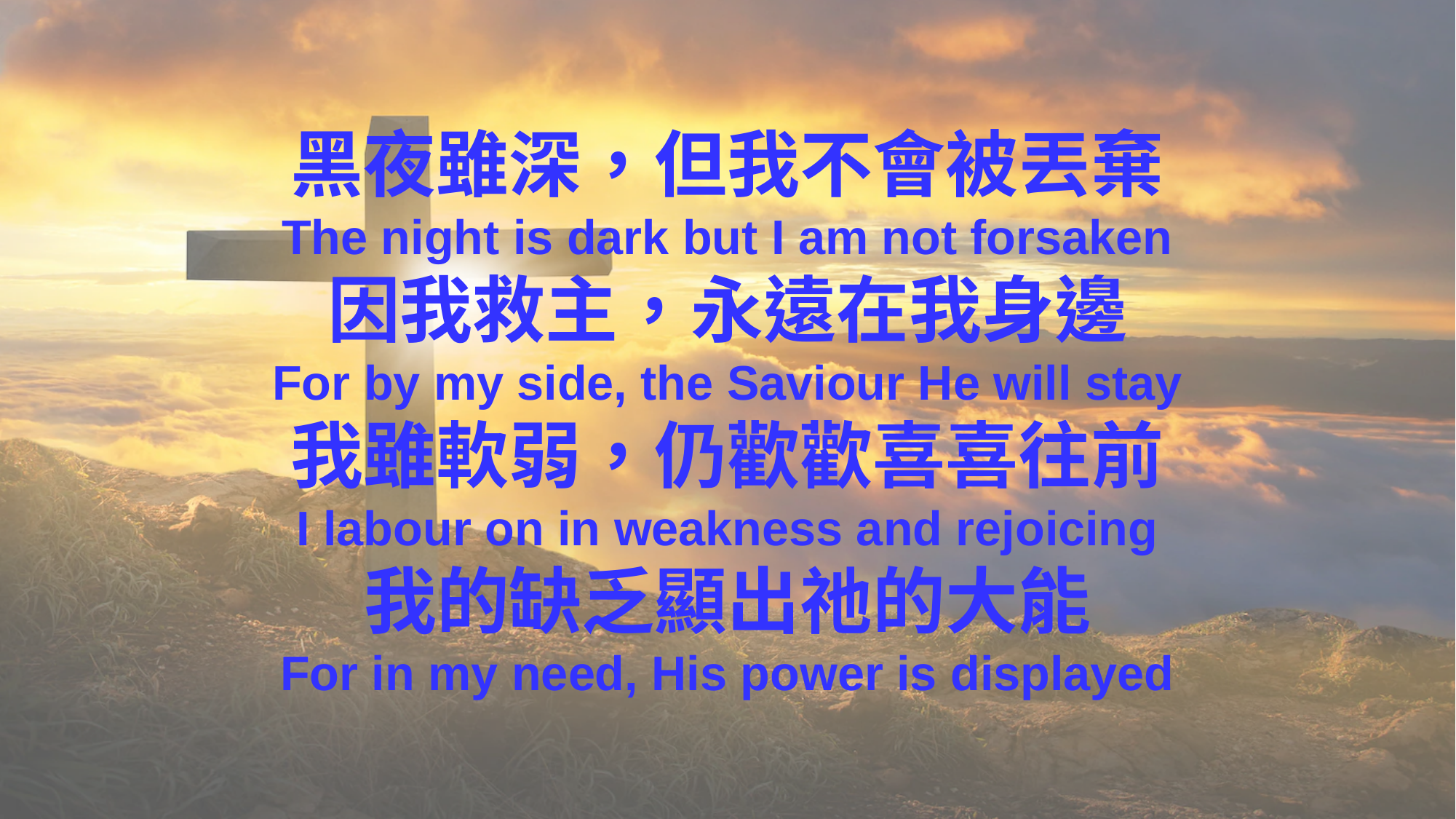

黑夜雖深，但我不會被丟棄
The night is dark but I am not forsaken
因我救主，永遠在我身邊
For by my side, the Saviour He will stay
我雖軟弱，仍歡歡喜喜往前
I labour on in weakness and rejoicing
我的缺乏顯出祂的大能
For in my need, His power is displayed